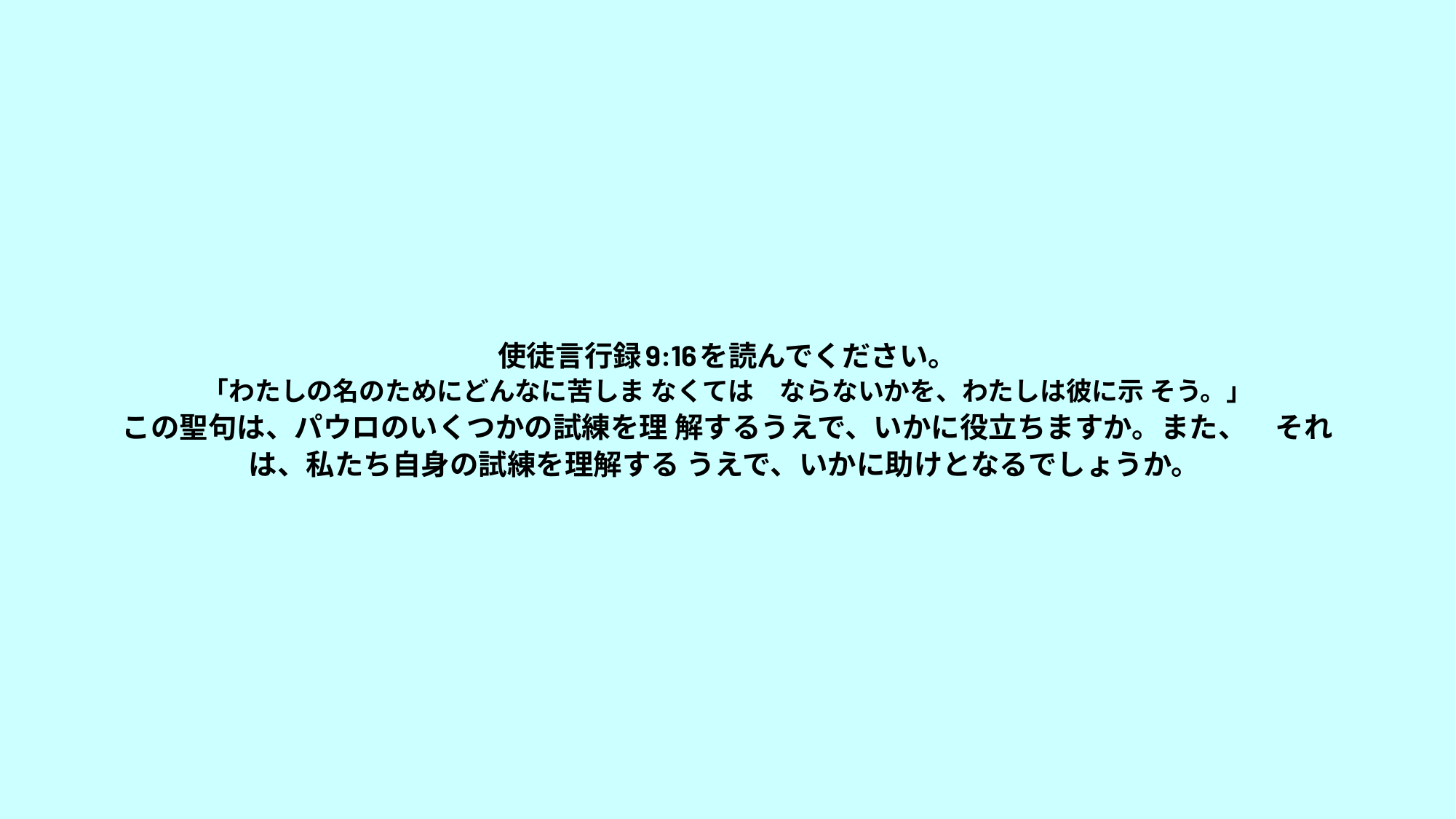

# 使徒言行録9:16を読んでください。 「わたしの名のためにどんなに苦しま なくては　ならないかを、わたしは彼に示 そう。」 この聖句は、パウロのいくつかの試練を理 解するうえで、いかに役立ちますか。また、　それは、私たち自身の試練を理解する うえで、いかに助けとなるでしょうか。